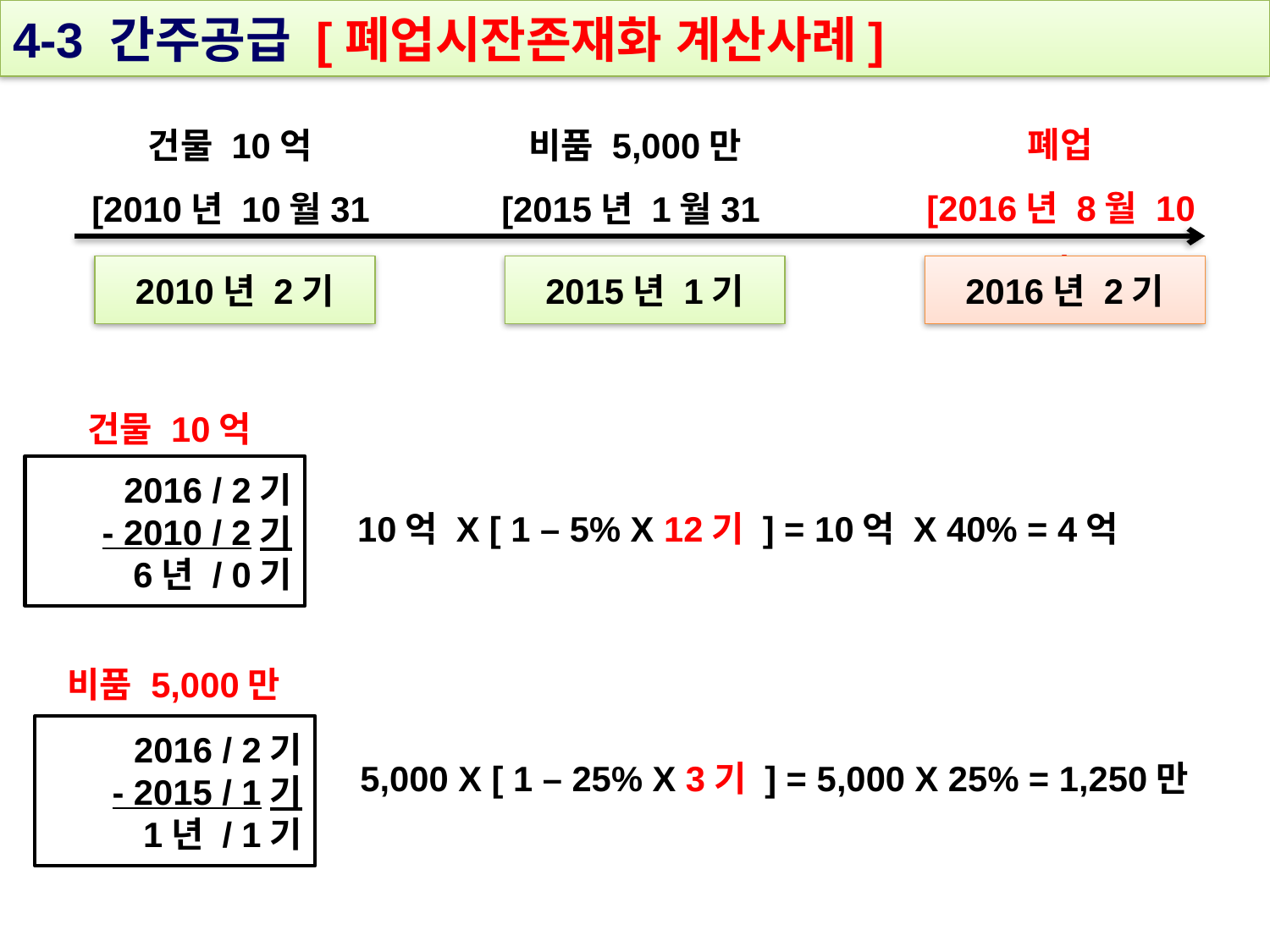

4-3 간주공급 [폐업시잔존재화 계산사례]
폐업
[2016년 8월 10일]
건물 10억
[2010년 10월31일]
비품 5,000만
[2015년 1월31일]
2010년 2기
2015년 1기
2016년 2기
건물 10억
2016 / 2기
- 2010 / 2기
6년 / 0기
10억 X [ 1 – 5% X 12기 ] = 10억 X 40% = 4억
비품 5,000만
2016 / 2기
- 2015 / 1기
1년 / 1기
5,000 X [ 1 – 25% X 3기 ] = 5,000 X 25% = 1,250만